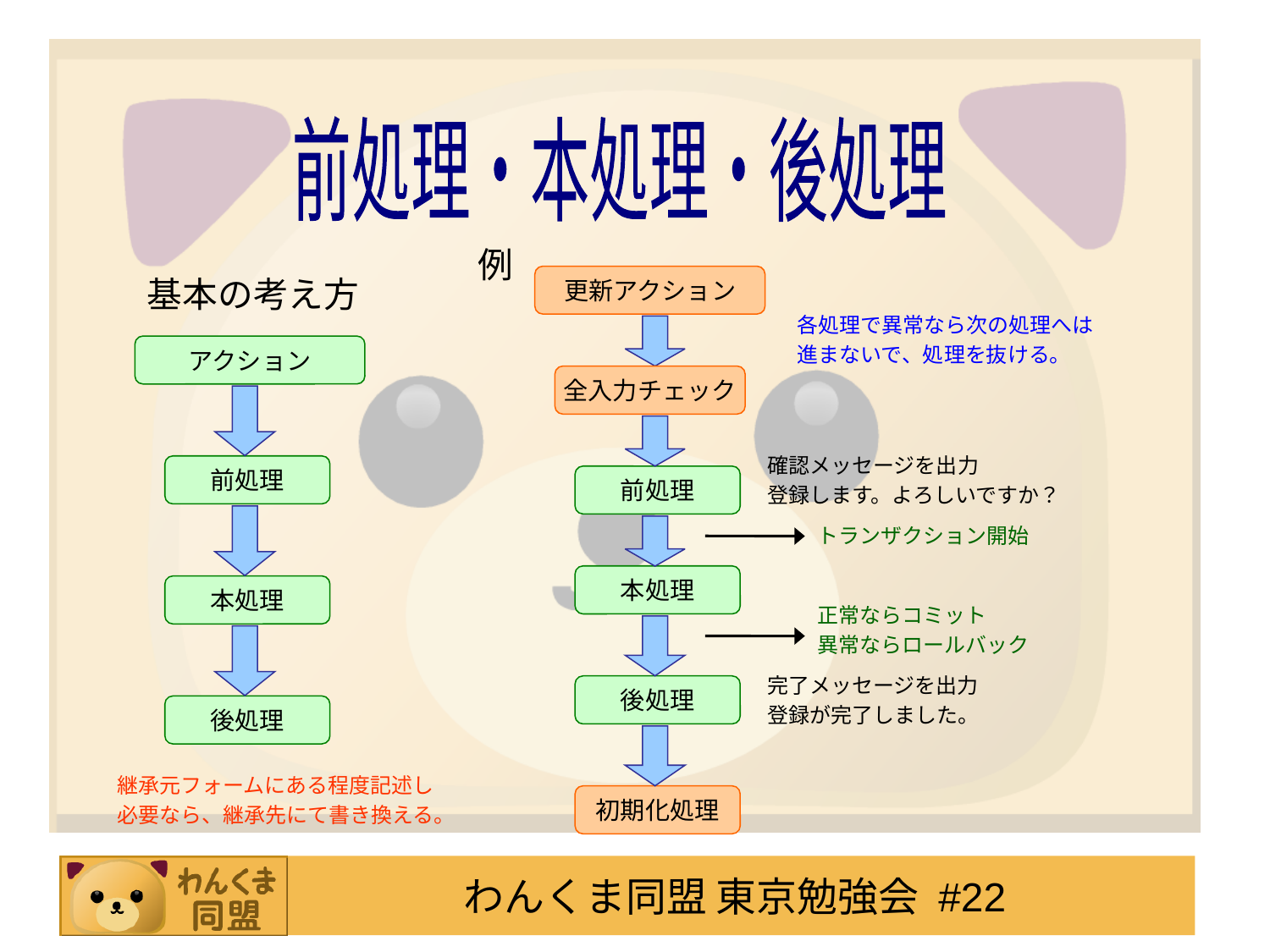

前処理・本処理・後処理
例
基本の考え方
更新アクション
各処理で異常なら次の処理へは
進まないで、処理を抜ける。

アクション

前処理

本処理

後処理
全入力チェック

確認メッセージを出力
登録します。よろしいですか？
前処理

トランザクション開始

本処理
正常ならコミット
異常ならロールバック

完了メッセージを出力
登録が完了しました。
後処理

継承元フォームにある程度記述し
必要なら、継承先にて書き換える。
初期化処理